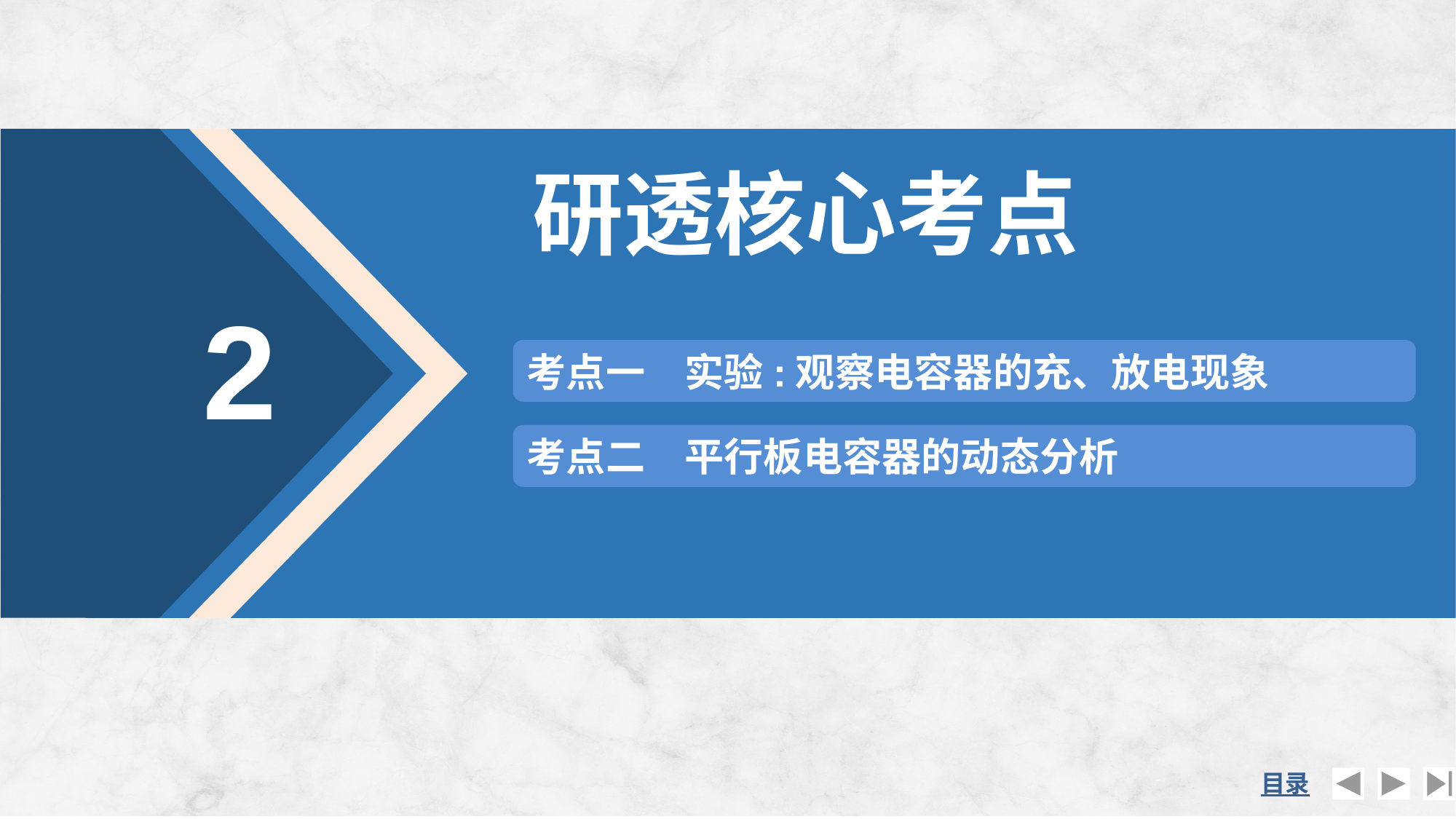

研透核心考点
2
考点一　实验:观察电容器的充、放电现象
考点二　平行板电容器的动态分析